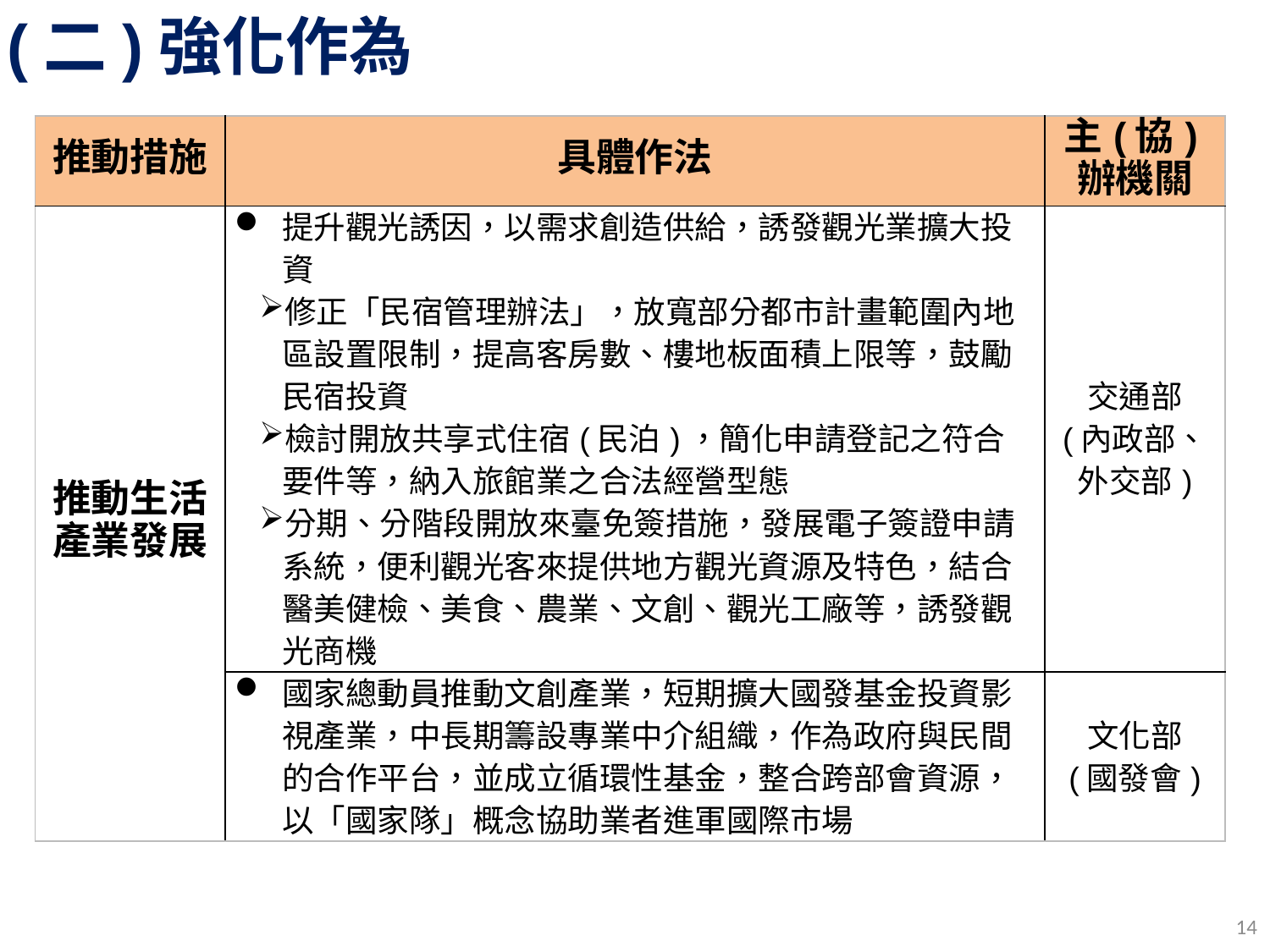

(二)強化作為
| 推動措施 | 具體作法 | 主(協)辦機關 |
| --- | --- | --- |
| 推動生活 產業發展 | 提升觀光誘因，以需求創造供給，誘發觀光業擴大投資 修正「民宿管理辦法」，放寬部分都市計畫範圍內地區設置限制，提高客房數、樓地板面積上限等，鼓勵民宿投資 檢討開放共享式住宿(民泊)，簡化申請登記之符合要件等，納入旅館業之合法經營型態 分期、分階段開放來臺免簽措施，發展電子簽證申請系統，便利觀光客來提供地方觀光資源及特色，結合醫美健檢、美食、農業、文創、觀光工廠等，誘發觀光商機 | 交通部 (內政部、外交部) |
|  | 國家總動員推動文創產業，短期擴大國發基金投資影視產業，中長期籌設專業中介組織，作為政府與民間的合作平台，並成立循環性基金，整合跨部會資源，以「國家隊」概念協助業者進軍國際市場 | 文化部 (國發會) |
14